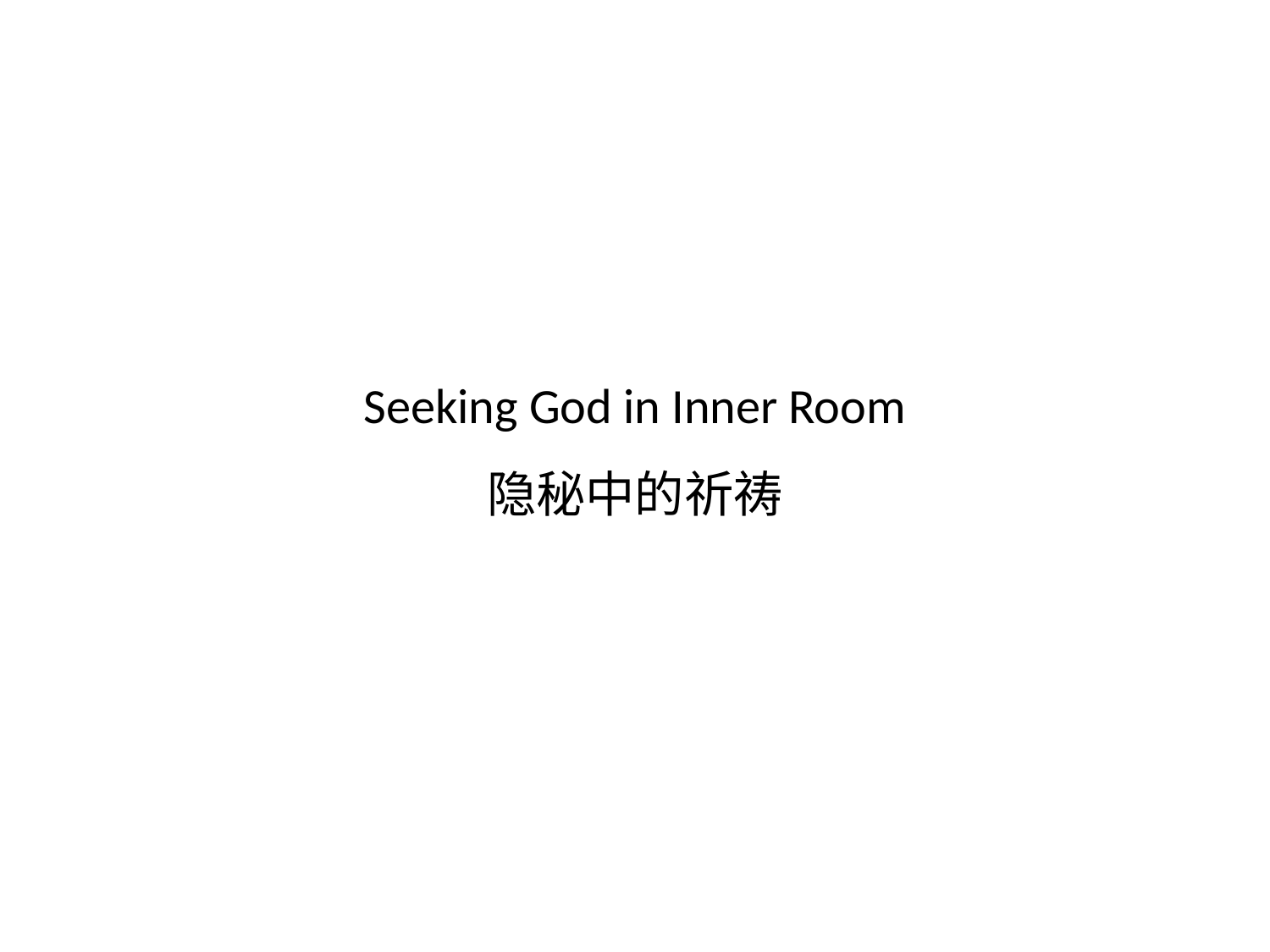

# Seeking God in Inner Room 隐秘中的祈祷